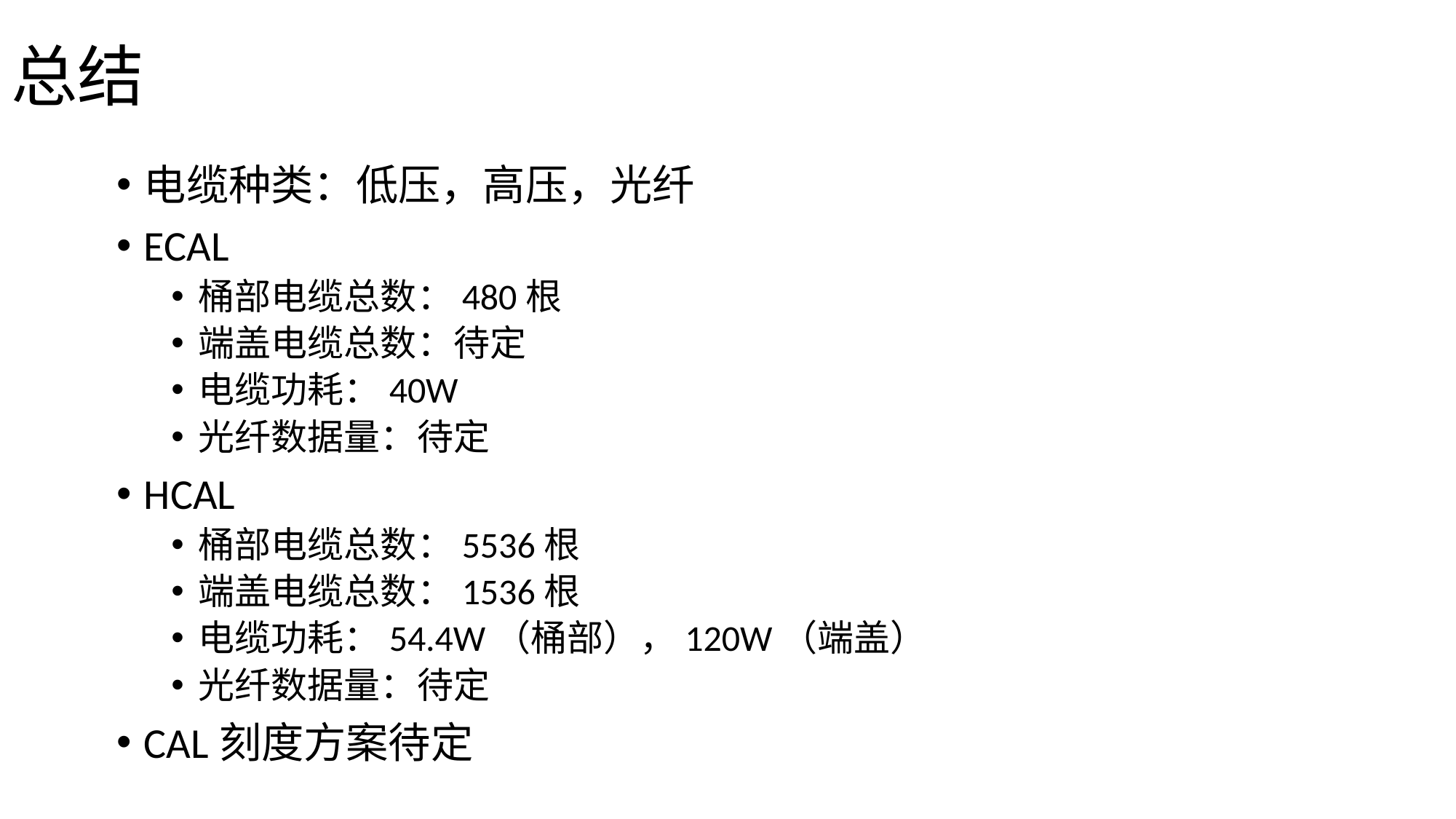

# 总结
电缆种类：低压，高压，光纤
ECAL
桶部电缆总数：480根
端盖电缆总数：待定
电缆功耗：40W
光纤数据量：待定
HCAL
桶部电缆总数：5536根
端盖电缆总数：1536根
电缆功耗：54.4W（桶部），120W（端盖）
光纤数据量：待定
CAL刻度方案待定